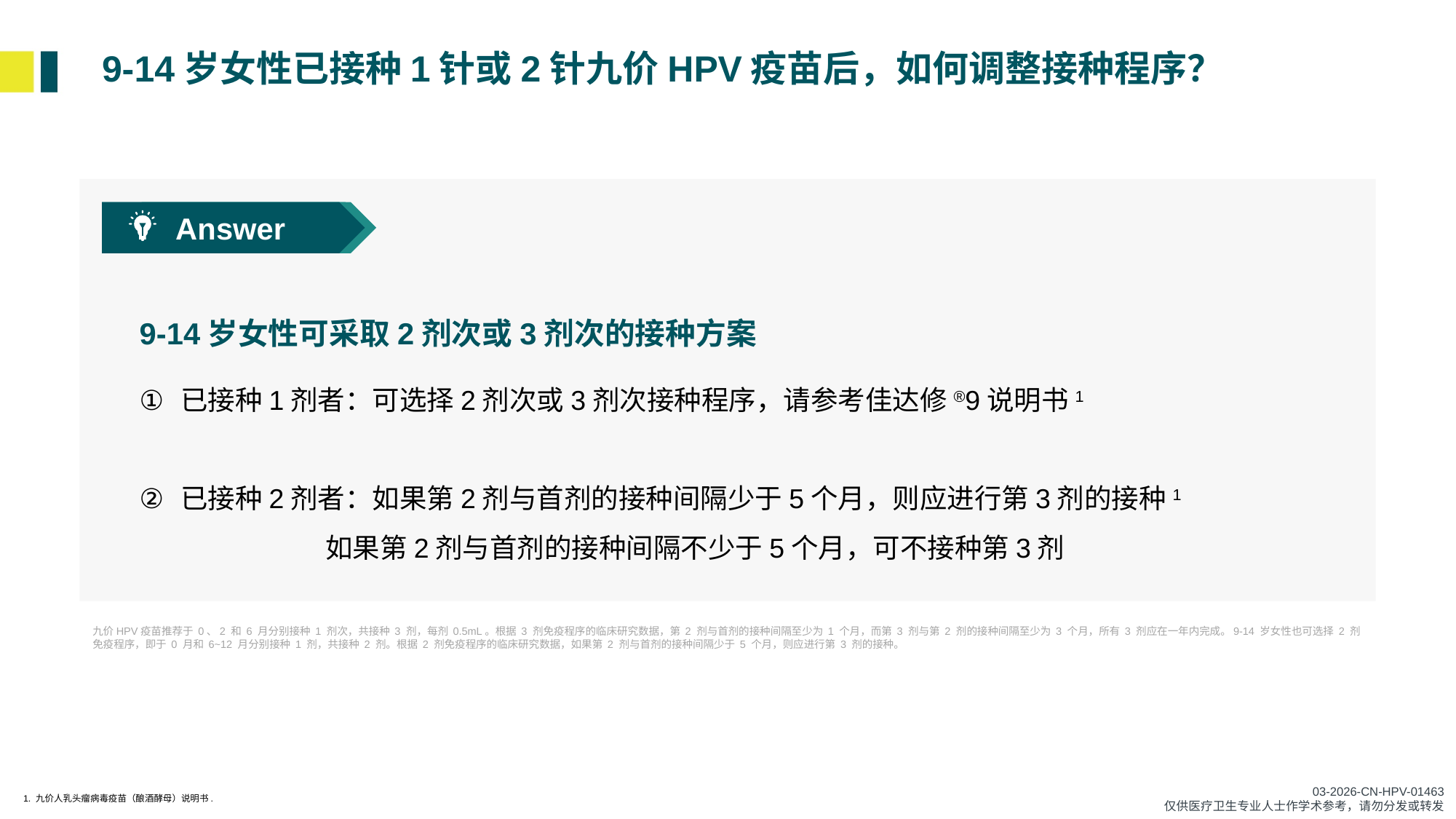

# 9-14岁女性已接种1针或2针九价HPV疫苗后，如何调整接种程序？

Answer

9-14岁女性可采取2剂次或3剂次的接种方案
已接种1剂者：可选择2剂次或3剂次接种程序，请参考佳达修®9说明书1

已接种2剂者：如果第2剂与首剂的接种间隔少于5个月，则应进行第3剂的接种1
                             如果第2剂与首剂的接种间隔不少于5个月，可不接种第3剂
九价HPV疫苗推荐于 0、2 和 6 月分别接种 1 剂次，共接种 3 剂，每剂 0.5mL。根据 3 剂免疫程序的临床研究数据，第 2 剂与首剂的接种间隔至少为 1 个月，而第 3 剂与第 2 剂的接种间隔至少为 3 个月，所有 3 剂应在一年内完成。9-14 岁女性也可选择 2 剂免疫程序，即于 0 月和 6~12 月分别接种 1 剂，共接种 2 剂。根据 2 剂免疫程序的临床研究数据，如果第 2 剂与首剂的接种间隔少于 5 个月，则应进行第 3 剂的接种。
1. 九价人乳头瘤病毒疫苗（酿酒酵母）说明书.